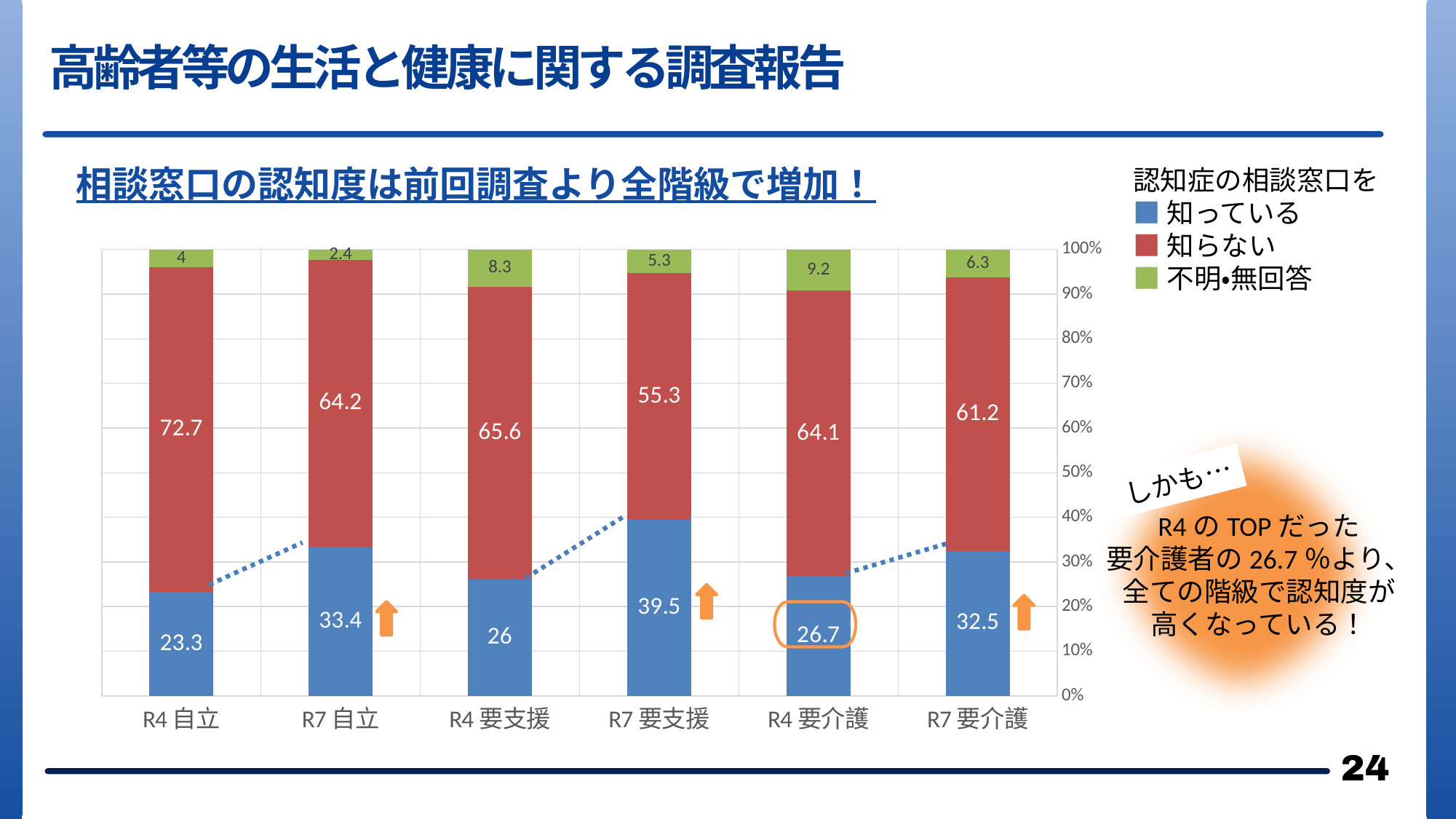

高齢者等の生活と健康に関する調査報告

相談窓口の認知度は前回調査より全階級で増加！
認知症の相談窓口を
■知っている
■知らない
■不明・無回答

### Chart

| Category | 知っている | 知らない | 不明・無回答 |
|---|---|---|---|
| R4自立 | 23.3 | 72.7 | 4.0 |
| R7自立 | 33.4 | 64.2 | 2.4 |
| R4要支援 | 26.0 | 65.6 | 8.3 |
| R7要支援 | 39.5 | 55.3 | 5.3 |
| R4要介護 | 26.7 | 64.1 | 9.2 |
| R7要介護 | 32.5 | 61.2 | 6.3 |
しかも…
R4のTOPだった
要介護者の26.7％より、
全ての階級で認知度が
高くなっている！

24